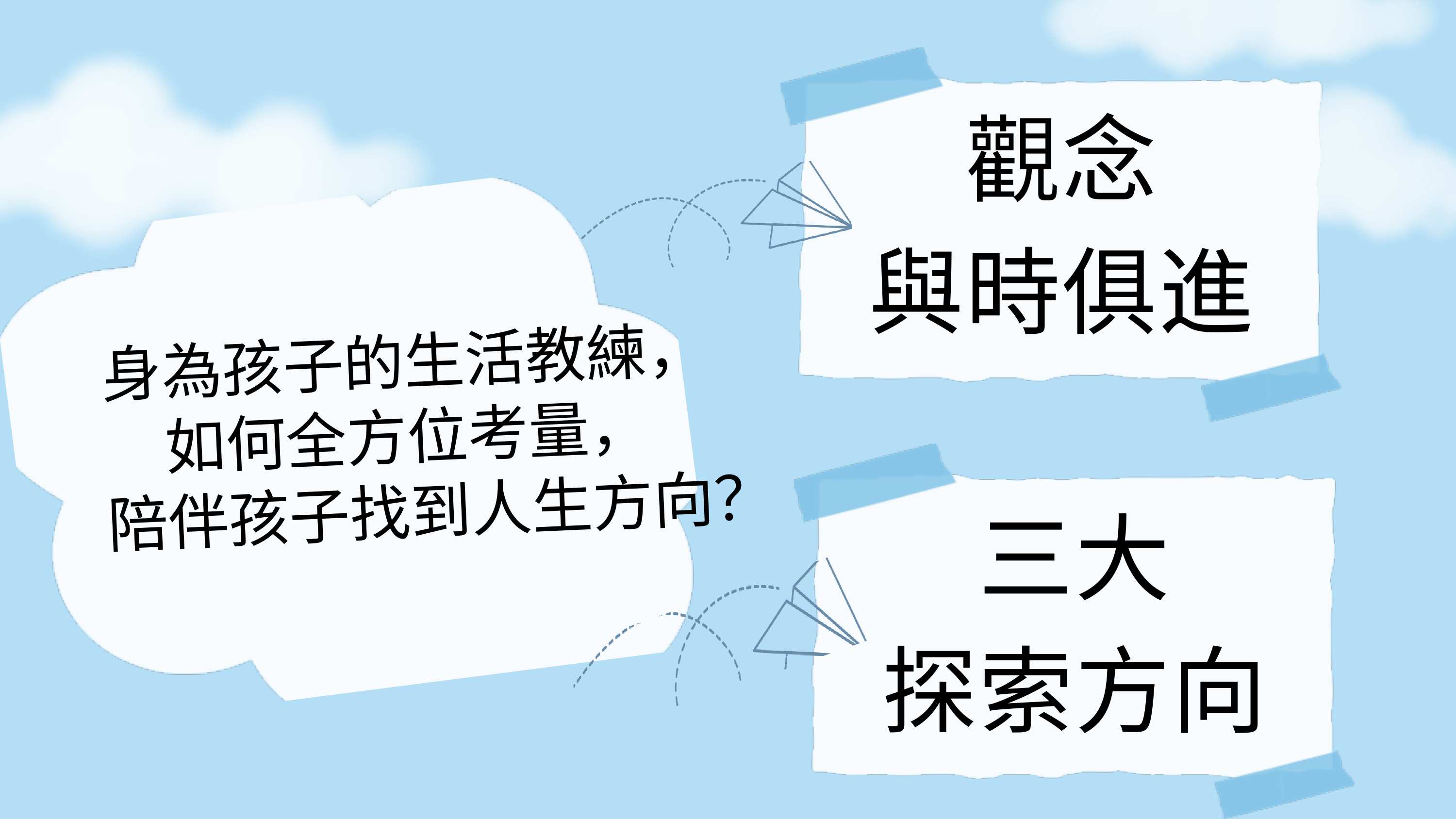

觀念
與時俱進

身為孩子的生活教練，
如何全方位考量，
陪伴孩子找到人生方向？

三大
探索方向